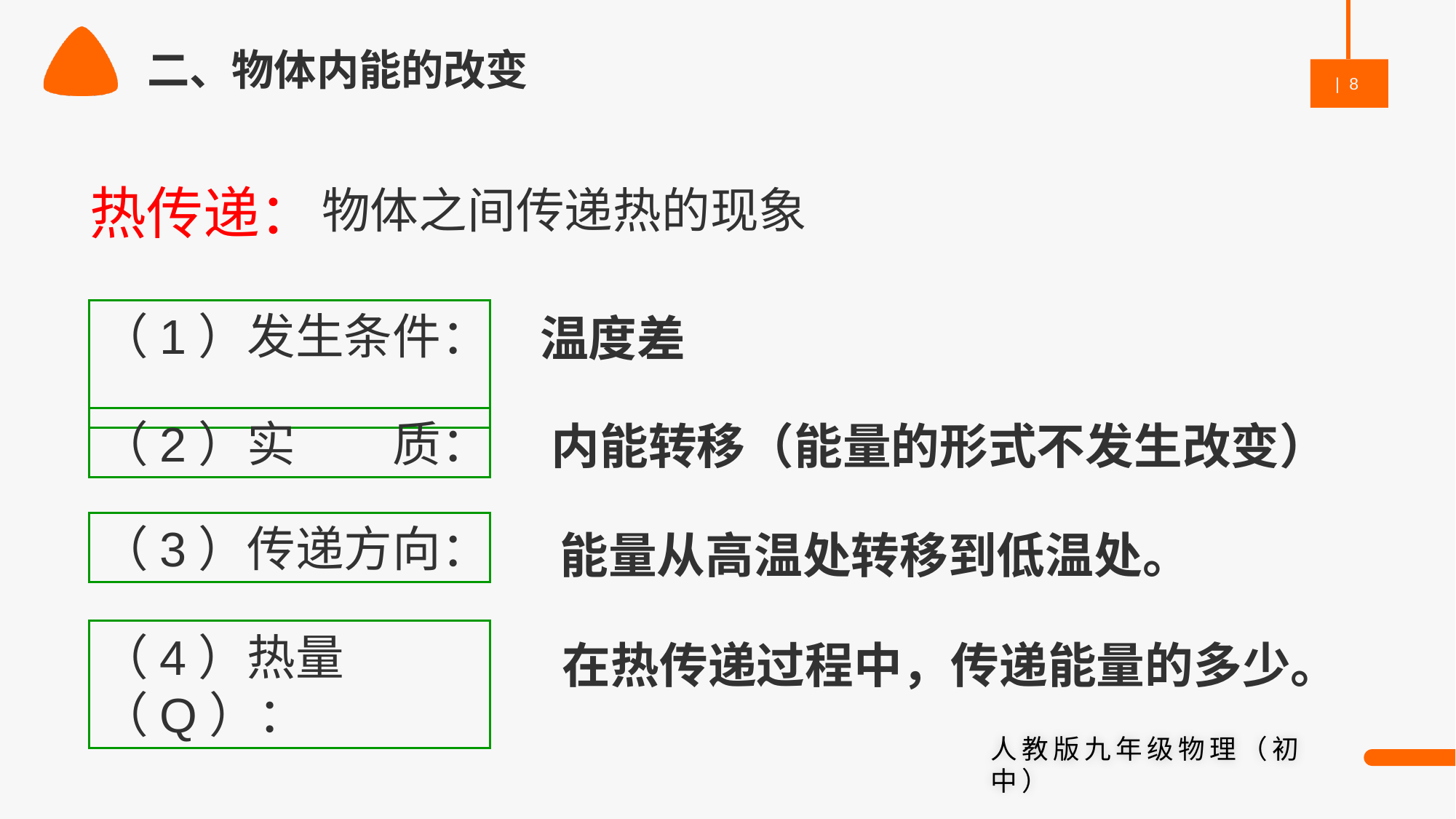

二、物体内能的改变
热传递：
物体之间传递热的现象
（1）发生条件：
温度差
（2）实　　质：
内能转移（能量的形式不发生改变）
（3）传递方向：
能量从高温处转移到低温处。
（4）热量（Q）：
在热传递过程中，传递能量的多少。